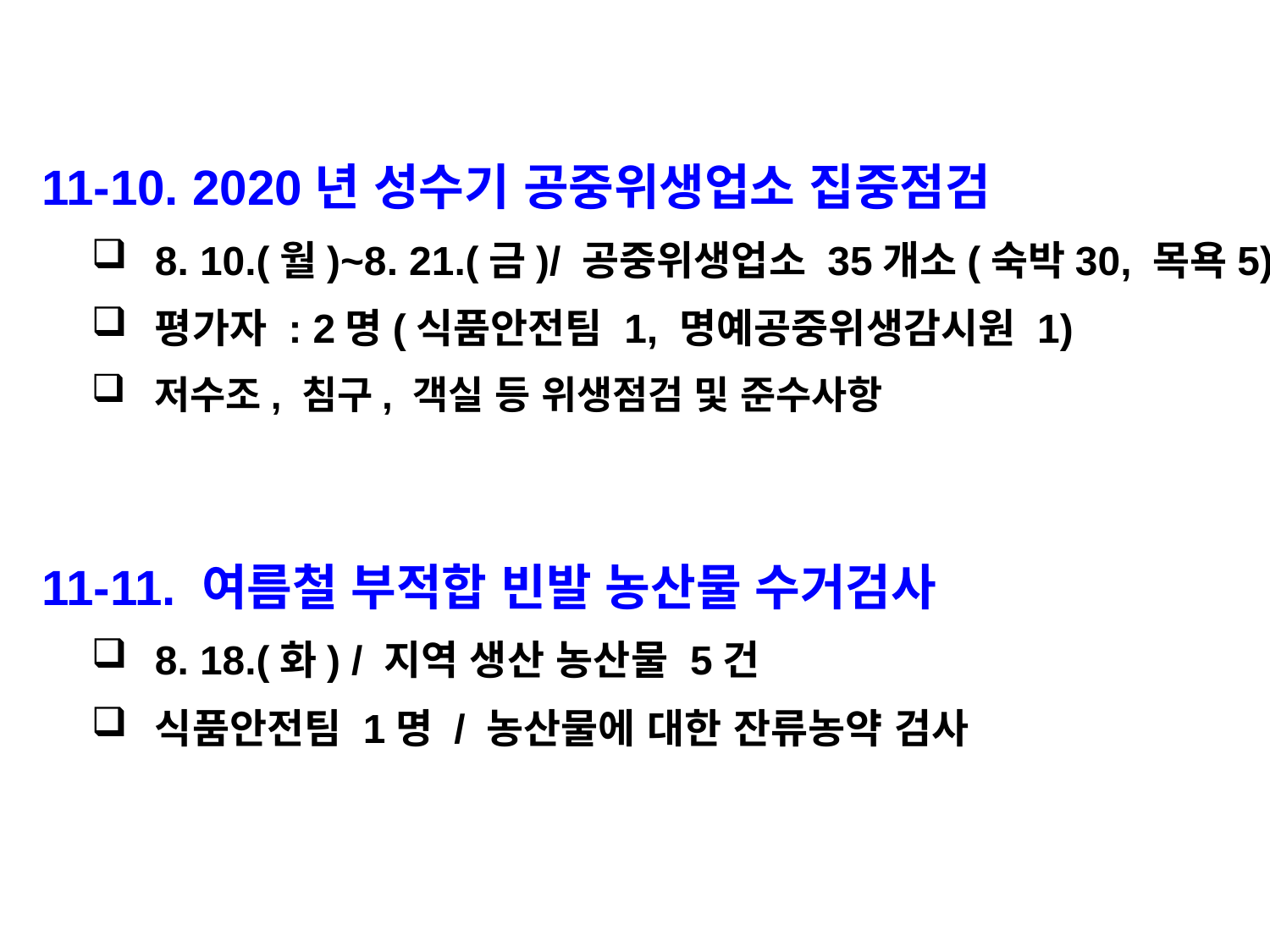

11-10. 2020년 성수기 공중위생업소 집중점검
8. 10.(월)~8. 21.(금)/ 공중위생업소 35개소(숙박30, 목욕5)
평가자 : 2명(식품안전팀 1, 명예공중위생감시원 1)
저수조, 침구, 객실 등 위생점검 및 준수사항
 11-11. 여름철 부적합 빈발 농산물 수거검사
8. 18.(화) / 지역 생산 농산물 5건
식품안전팀 1명 / 농산물에 대한 잔류농약 검사